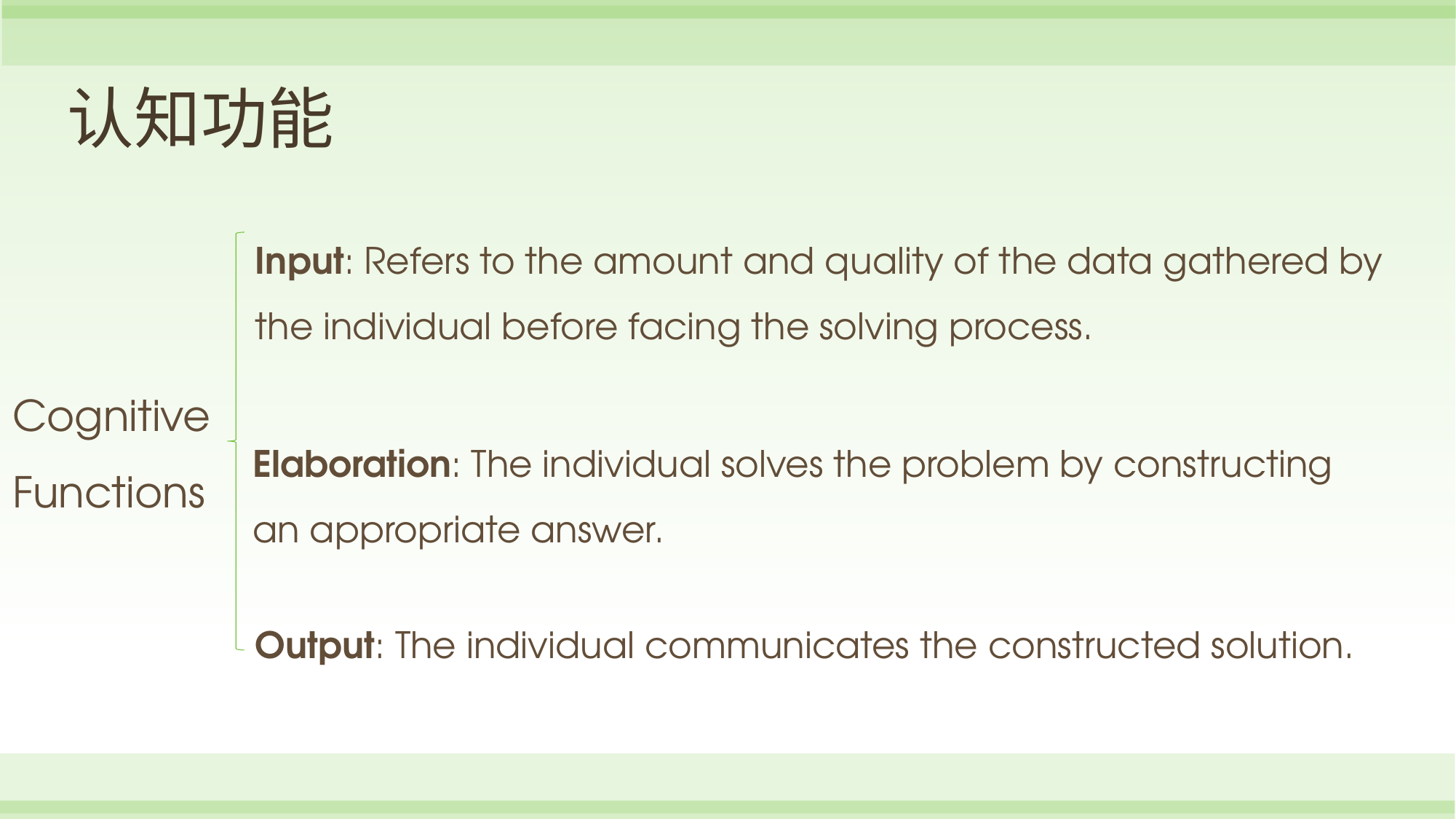

# 认知功能
Input: Refers to the amount and quality of the data gathered by the individual before facing the solving process.

Cognitive Functions
Elaboration: The individual solves the problem by constructing an appropriate answer.
Output: The individual communicates the constructed solution.